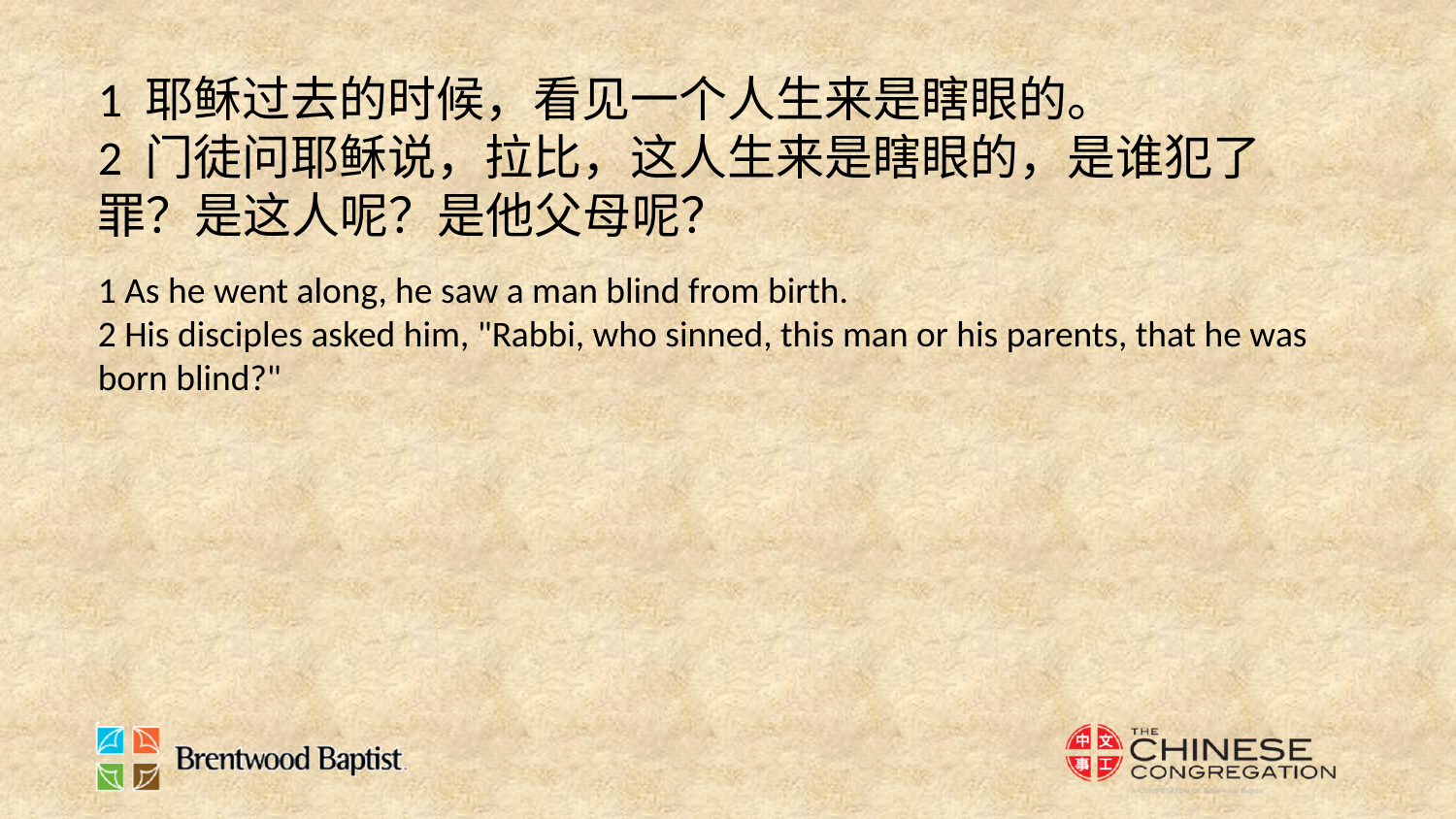

1 耶稣过去的时候，看见一个人生来是瞎眼的。
2 门徒问耶稣说，拉比，这人生来是瞎眼的，是谁犯了罪？是这人呢？是他父母呢？

1 As he went along, he saw a man blind from birth.
2 His disciples asked him, "Rabbi, who sinned, this man or his parents, that he was born blind?"